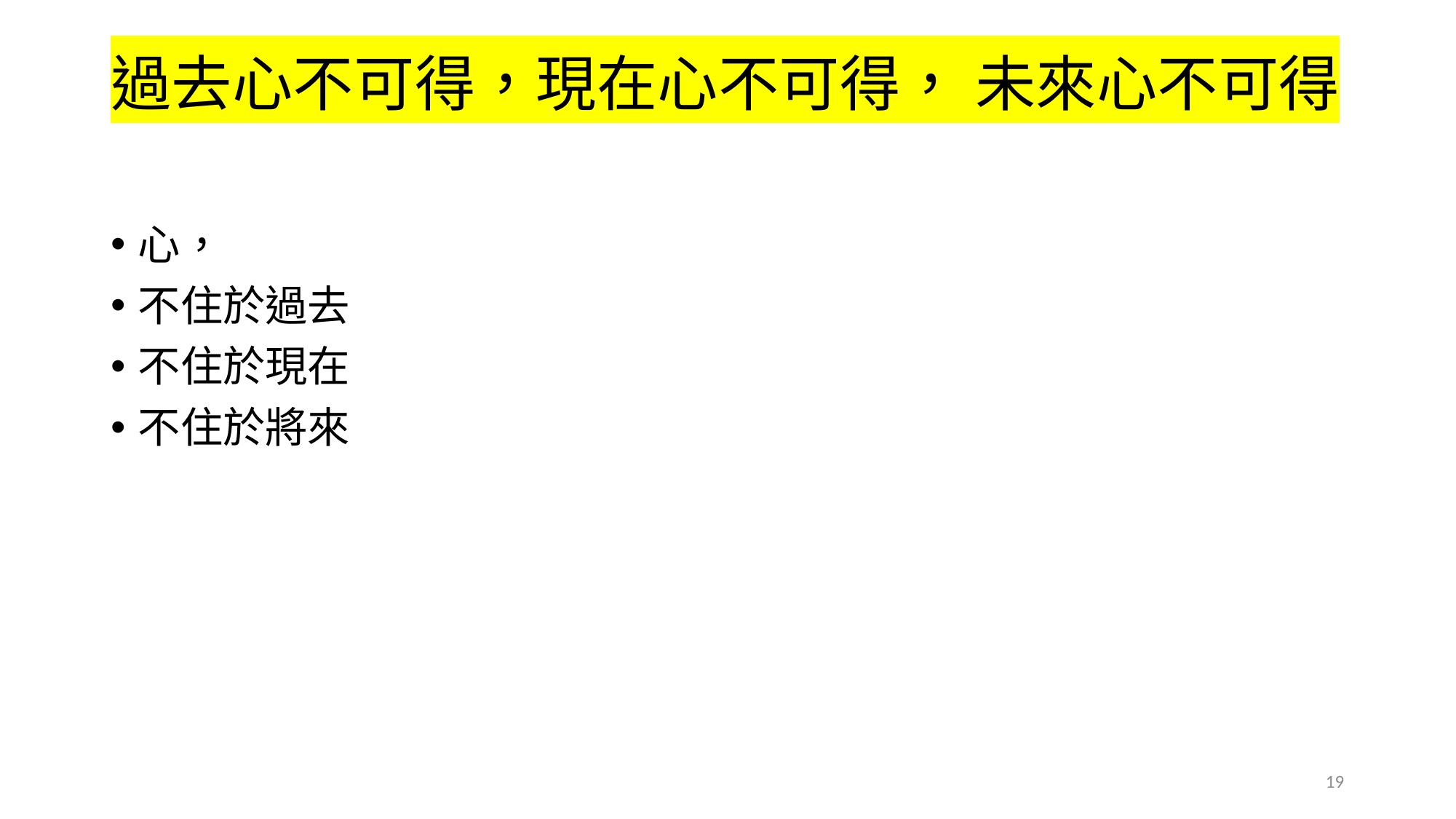

# 過去心不可得，現在心不可得， 未來心不可得
心，
不住於過去
不住於現在
不住於將來
19